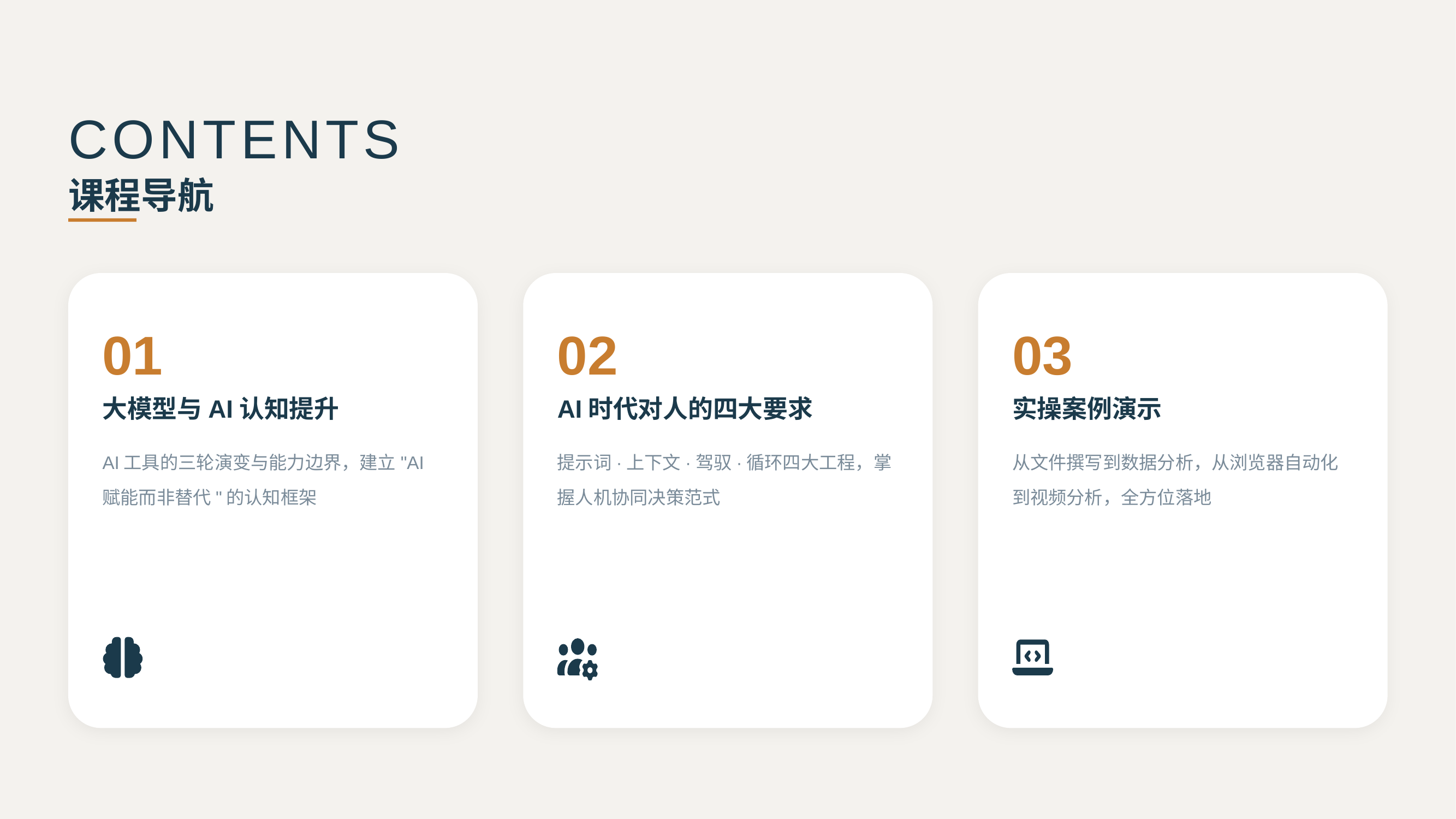

CONTENTS
课程导航

01
02
03
大模型与AI认知提升
AI时代对人的四大要求
实操案例演示
AI工具的三轮演变与能力边界，建立"AI赋能而非替代"的认知框架
提示词·上下文·驾驭·循环四大工程，掌握人机协同决策范式
从文件撰写到数据分析，从浏览器自动化到视频分析，全方位落地